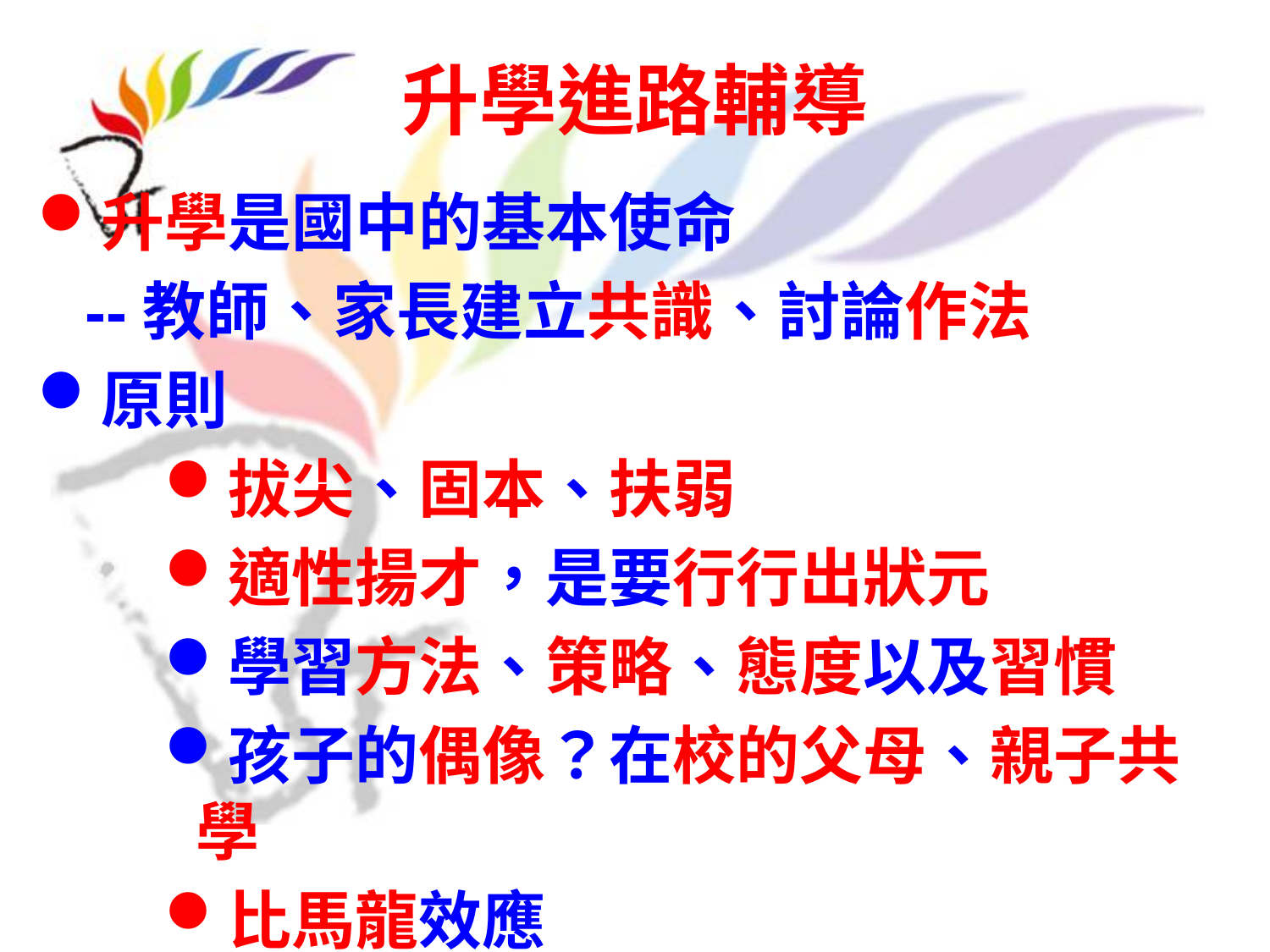

# 升學進路輔導
升學是國中的基本使命
--教師、家長建立共識、討論作法
原則
拔尖、固本、扶弱
適性揚才，是要行行出狀元
學習方法、策略、態度以及習慣
孩子的偶像？在校的父母、親子共學
比馬龍效應